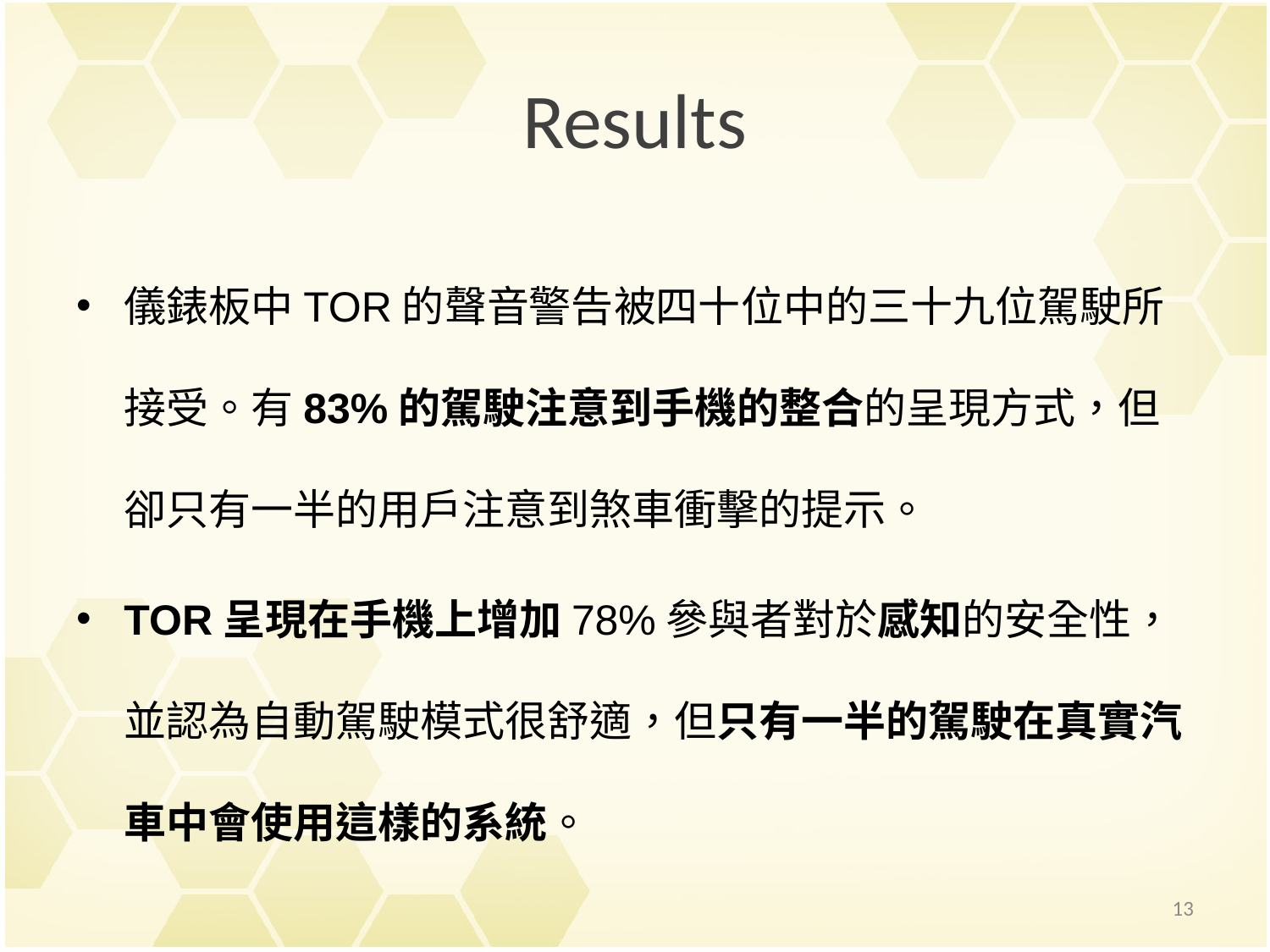

# Results
儀錶板中TOR的聲音警告被四十位中的三十九位駕駛所接受。有83%的駕駛注意到手機的整合的呈現方式，但卻只有一半的用戶注意到煞車衝擊的提示。
TOR呈現在手機上增加78%參與者對於感知的安全性，並認為自動駕駛模式很舒適，但只有一半的駕駛在真實汽車中會使用這樣的系統。

13